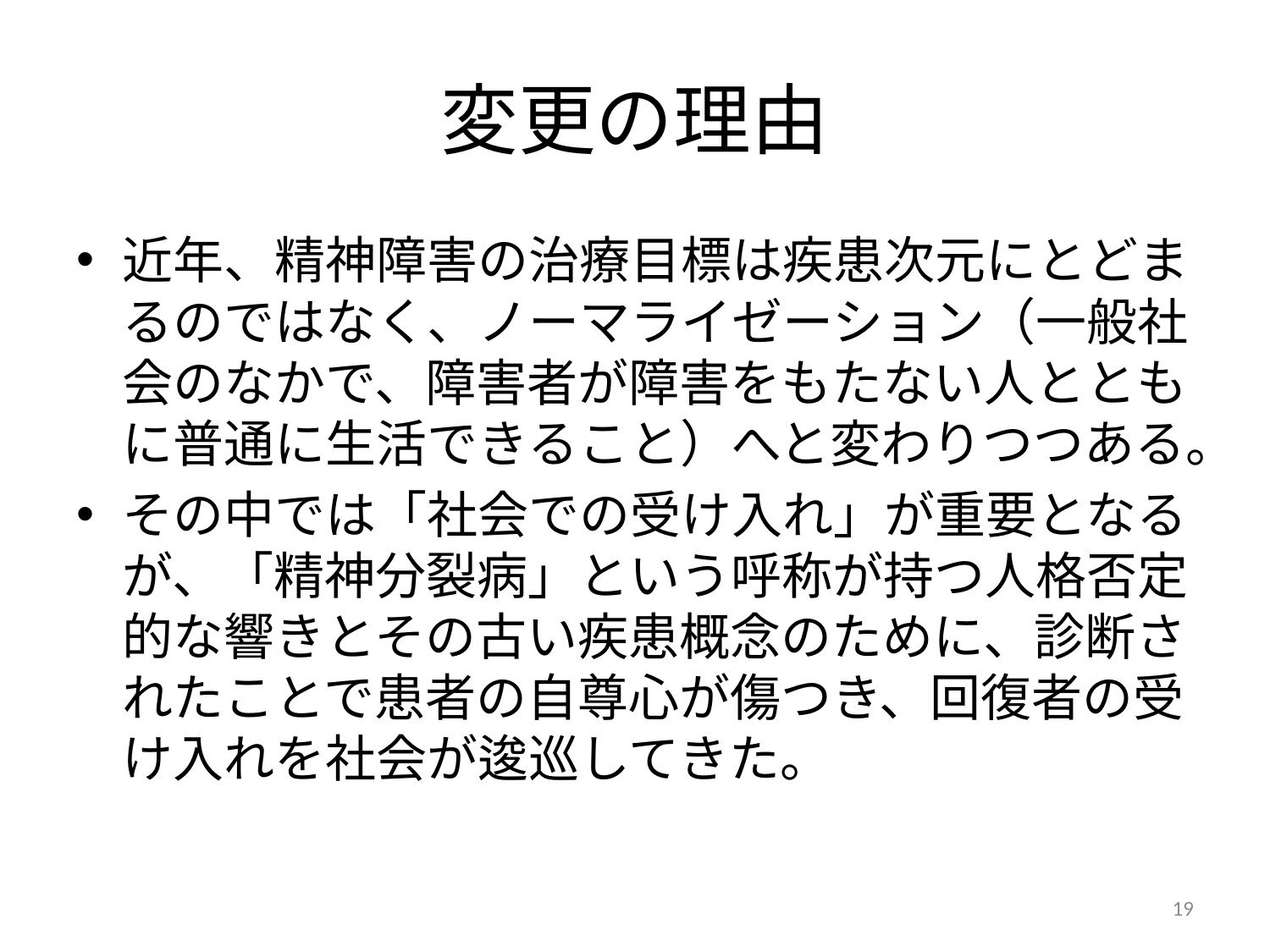

# 変更の理由
近年、精神障害の治療目標は疾患次元にとどまるのではなく、ノーマライゼーション（一般社会のなかで、障害者が障害をもたない人とともに普通に生活できること）へと変わりつつある。
その中では「社会での受け入れ」が重要となるが、「精神分裂病」という呼称が持つ人格否定的な響きとその古い疾患概念のために、診断されたことで患者の自尊心が傷つき、回復者の受け入れを社会が逡巡してきた。
19